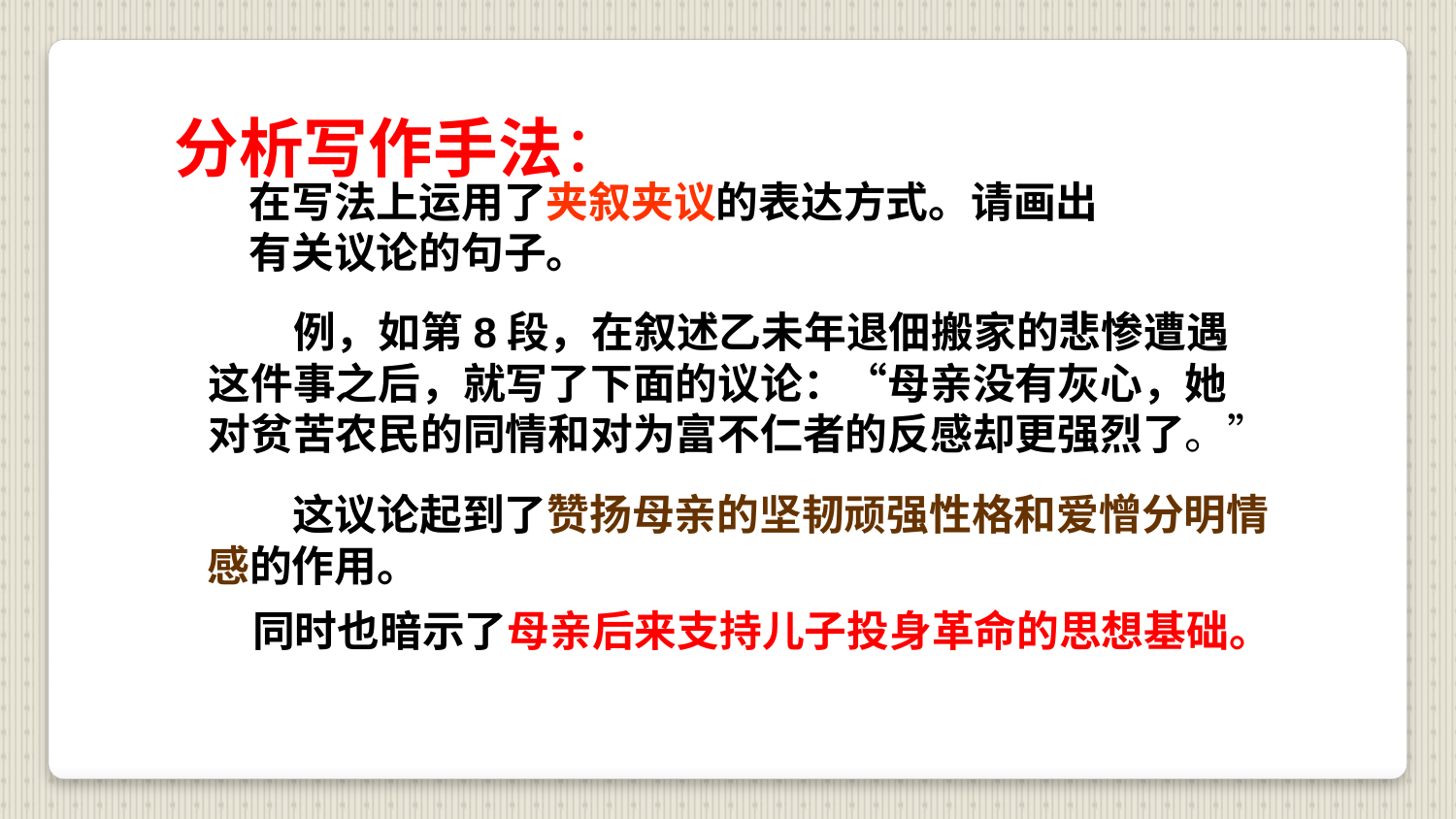

分析写作手法：
　在写法上运用了夹叙夹议的表达方式。请画出
　有关议论的句子。
　　例，如第8段，在叙述乙未年退佃搬家的悲惨遭遇
这件事之后，就写了下面的议论：“母亲没有灰心，她
对贫苦农民的同情和对为富不仁者的反感却更强烈了。”
　　这议论起到了赞扬母亲的坚韧顽强性格和爱憎分明情
感的作用。
同时也暗示了母亲后来支持儿子投身革命的思想基础。